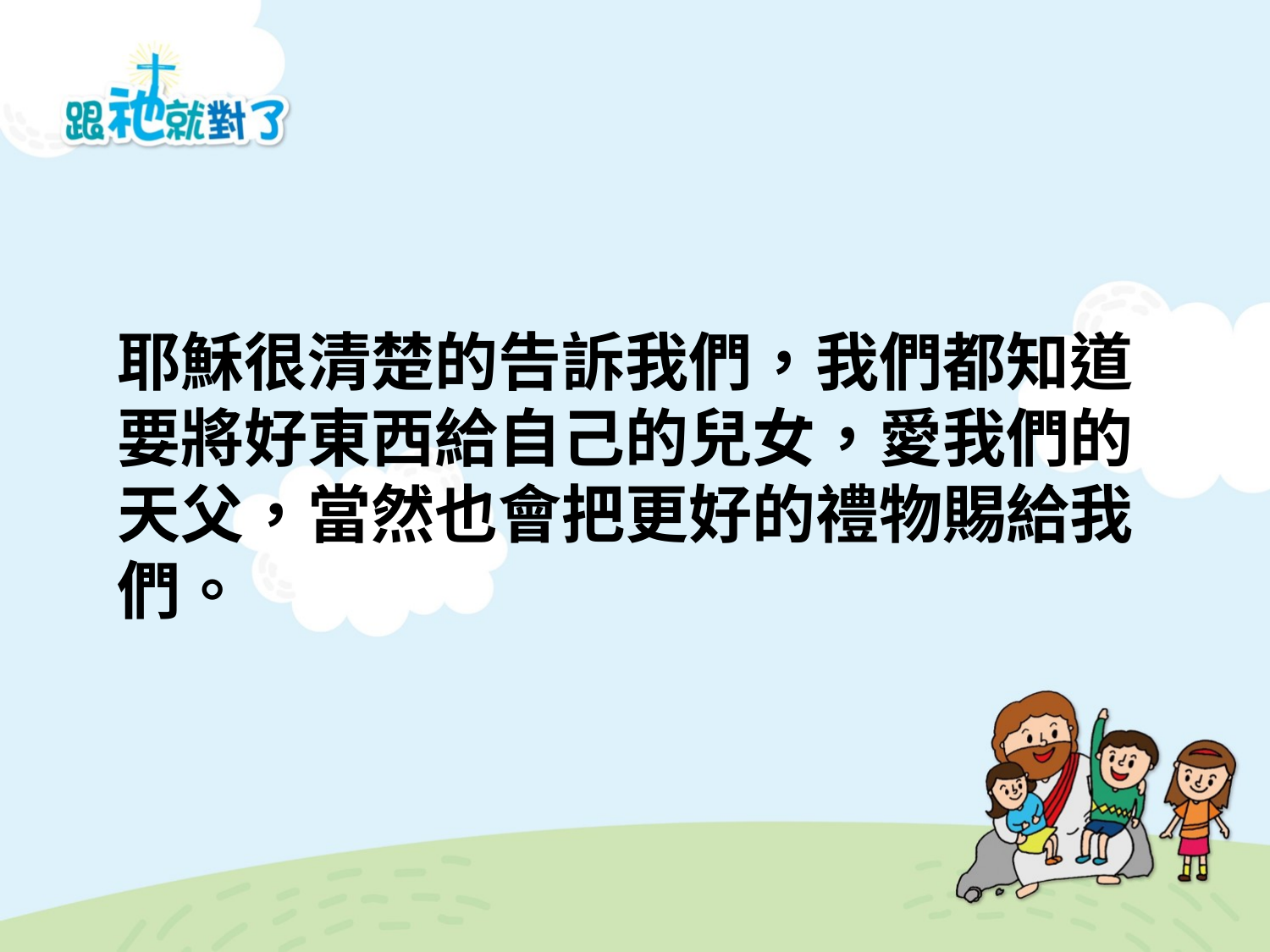

耶穌很清楚的告訴我們，我們都知道要將好東西給自己的兒女，愛我們的天父，當然也會把更好的禮物賜給我們。